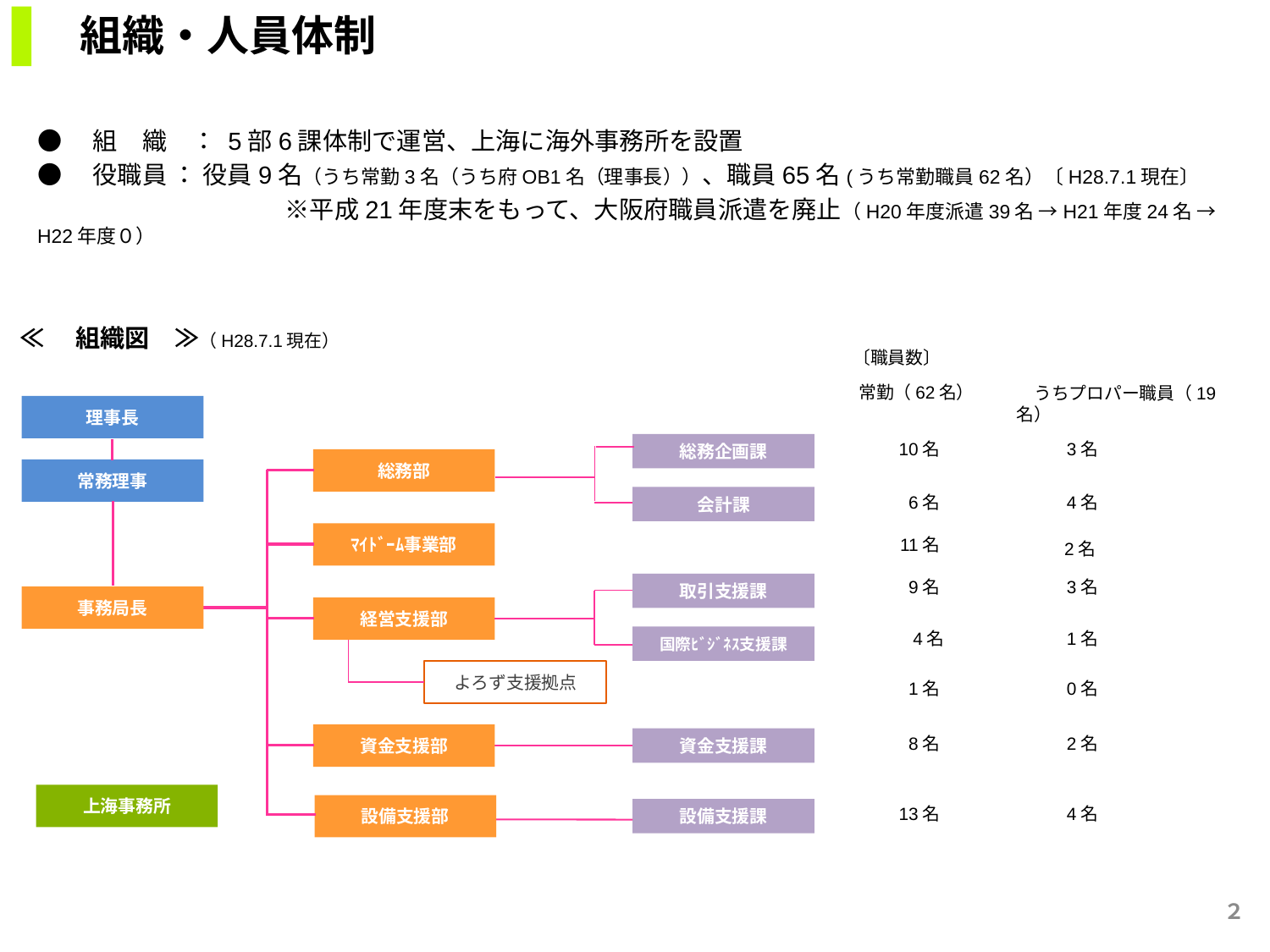

組織・人員体制

●　組　織　： 5部6課体制で運営、上海に海外事務所を設置
●　役職員 ： 役員9名（うち常勤3名（うち府OB1名（理事長））、職員65名(うち常勤職員62名）〔H28.7.1現在〕
　　　　　　　　　　※平成21年度末をもって、大阪府職員派遣を廃止（H20年度派遣39名 →H21年度24名 →H22年度０）
≪　組織図　≫（H28.7.1現在）
理事長
常務理事
事務局長
総務企画課
総務部
会計課
ﾏｲﾄﾞｰﾑ事業部
取引支援課
経営支援部
国際ﾋﾞｼﾞﾈｽ支援課
よろず支援拠点
資金支援部
資金支援課
上海事務所
設備支援部
設備支援課
〔職員数〕
　うちプロパー職員（19名）
常勤（62名）
10名
3名
6名
4名
11名
9名
3名
4名
1名
0名
1名
8名
2名
13名
4名
2名
２